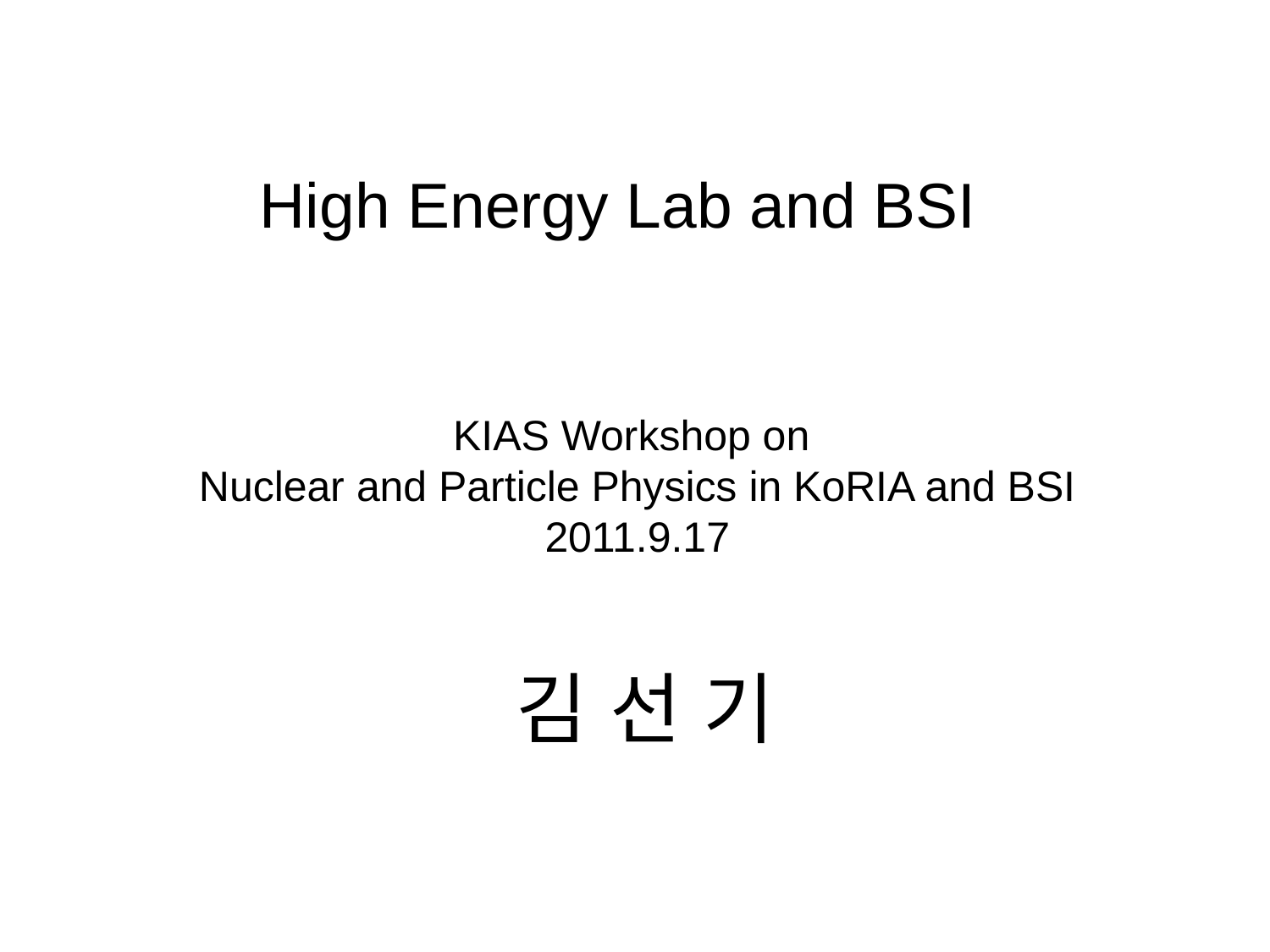

High Energy Lab and BSI
KIAS Workshop on
Nuclear and Particle Physics in KoRIA and BSI
2011.9.17
김 선 기